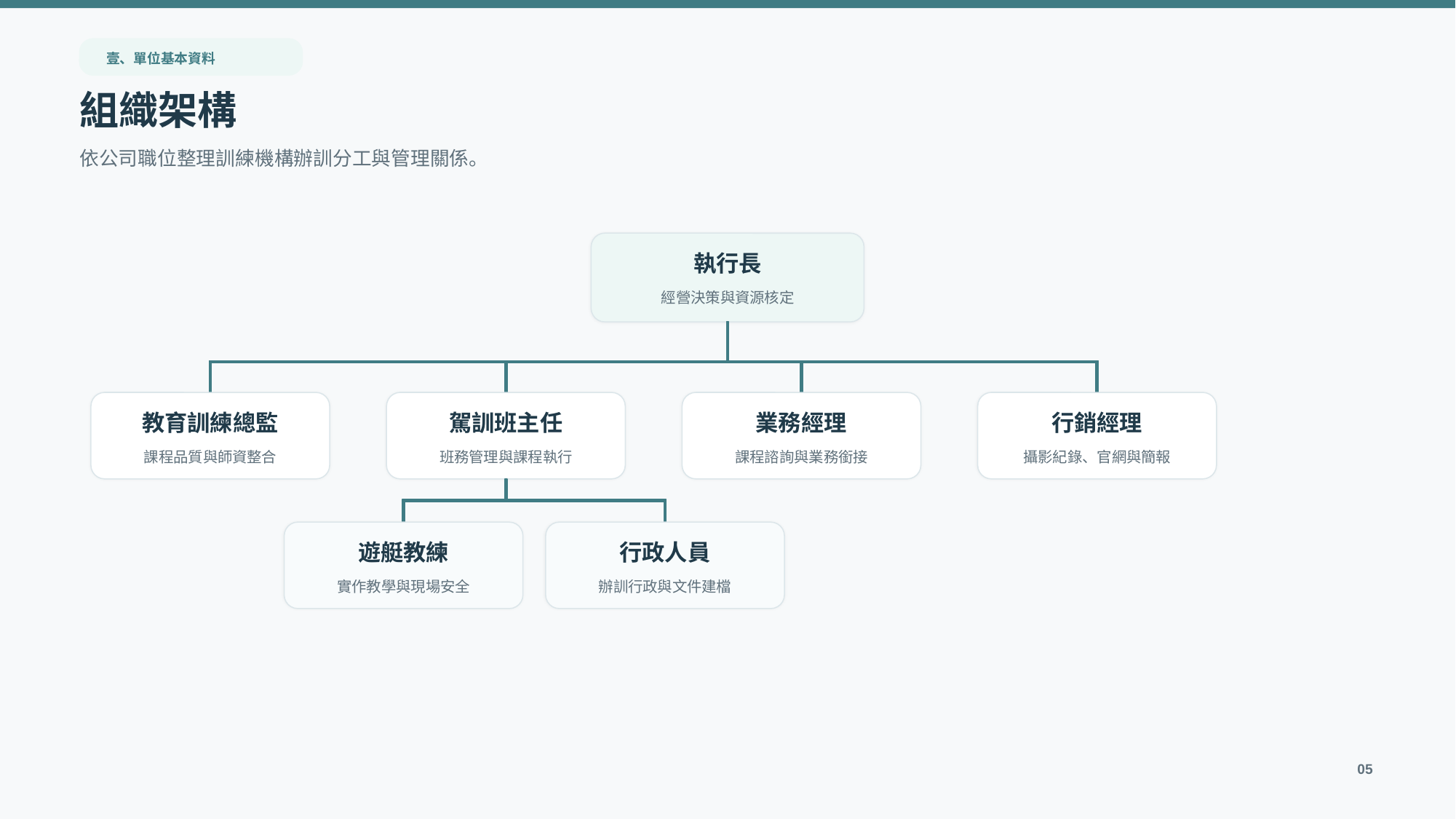

壹、單位基本資料
組織架構
依公司職位整理訓練機構辦訓分工與管理關係。

執行長
經營決策與資源核定

教育訓練總監
駕訓班主任
業務經理
行銷經理
課程品質與師資整合
班務管理與課程執行
課程諮詢與業務銜接
攝影紀錄、官網與簡報

遊艇教練
行政人員
實作教學與現場安全
辦訓行政與文件建檔
05